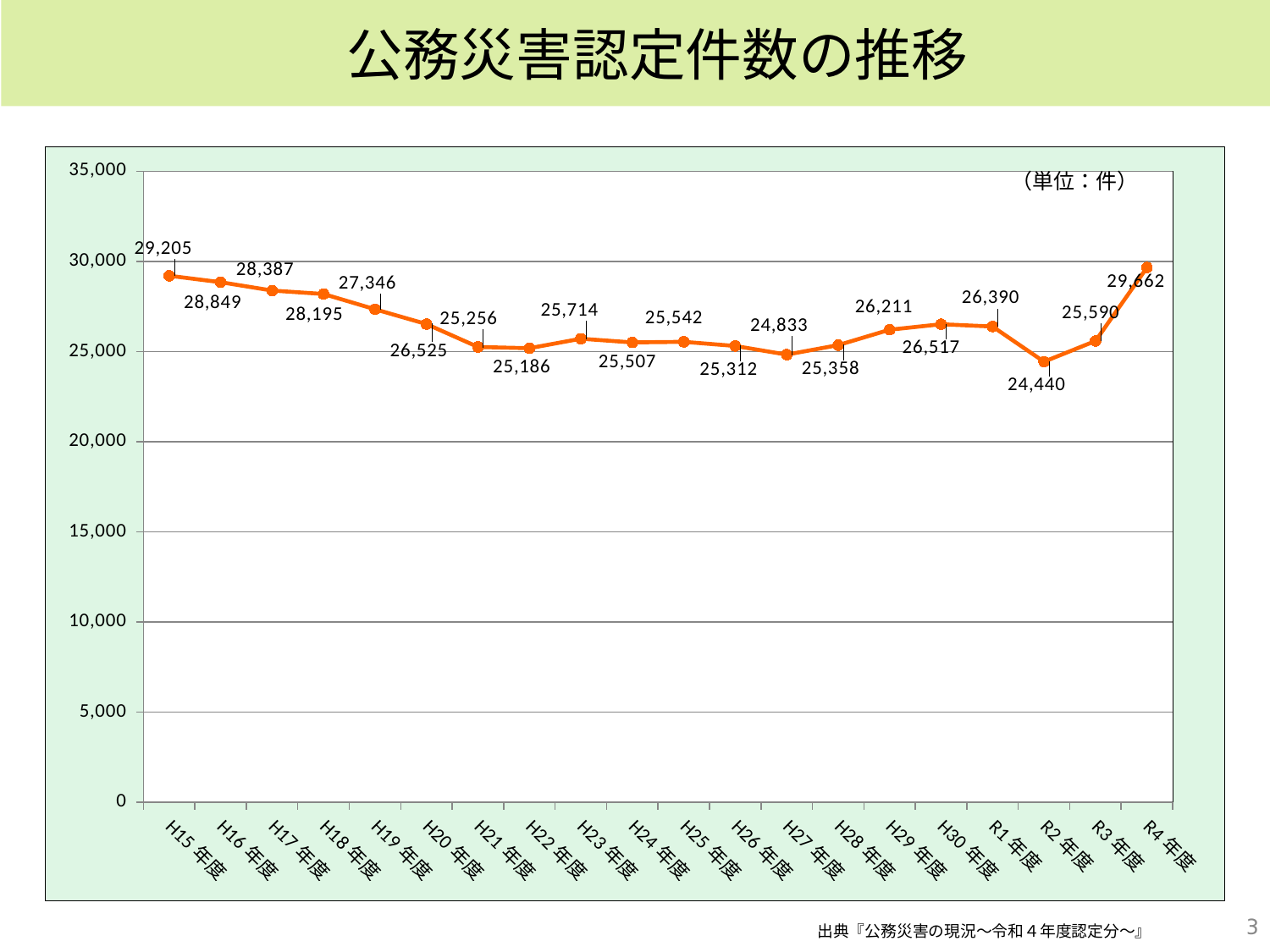

# 公務災害認定件数の推移

### Chart

| Category | 公務災害認定件数 |
|---|---|
| H15年度 | 29205.0 |
| H16年度 | 28849.0 |
| H17年度 | 28387.0 |
| H18年度 | 28195.0 |
| H19年度 | 27346.0 |
| H20年度 | 26525.0 |
| H21年度 | 25256.0 |
| H22年度 | 25186.0 |
| H23年度 | 25714.0 |
| H24年度 | 25507.0 |
| H25年度 | 25542.0 |
| H26年度 | 25312.0 |
| H27年度 | 24833.0 |
| H28年度 | 25358.0 |
| H29年度 | 26211.0 |
| H30年度 | 26517.0 |
| R1年度 | 26390.0 |
| R2年度 | 24440.0 |
| R3年度 | 25590.0 |
| R4年度 | 29662.0 |
3
出典『公務災害の現況～令和４年度認定分～』